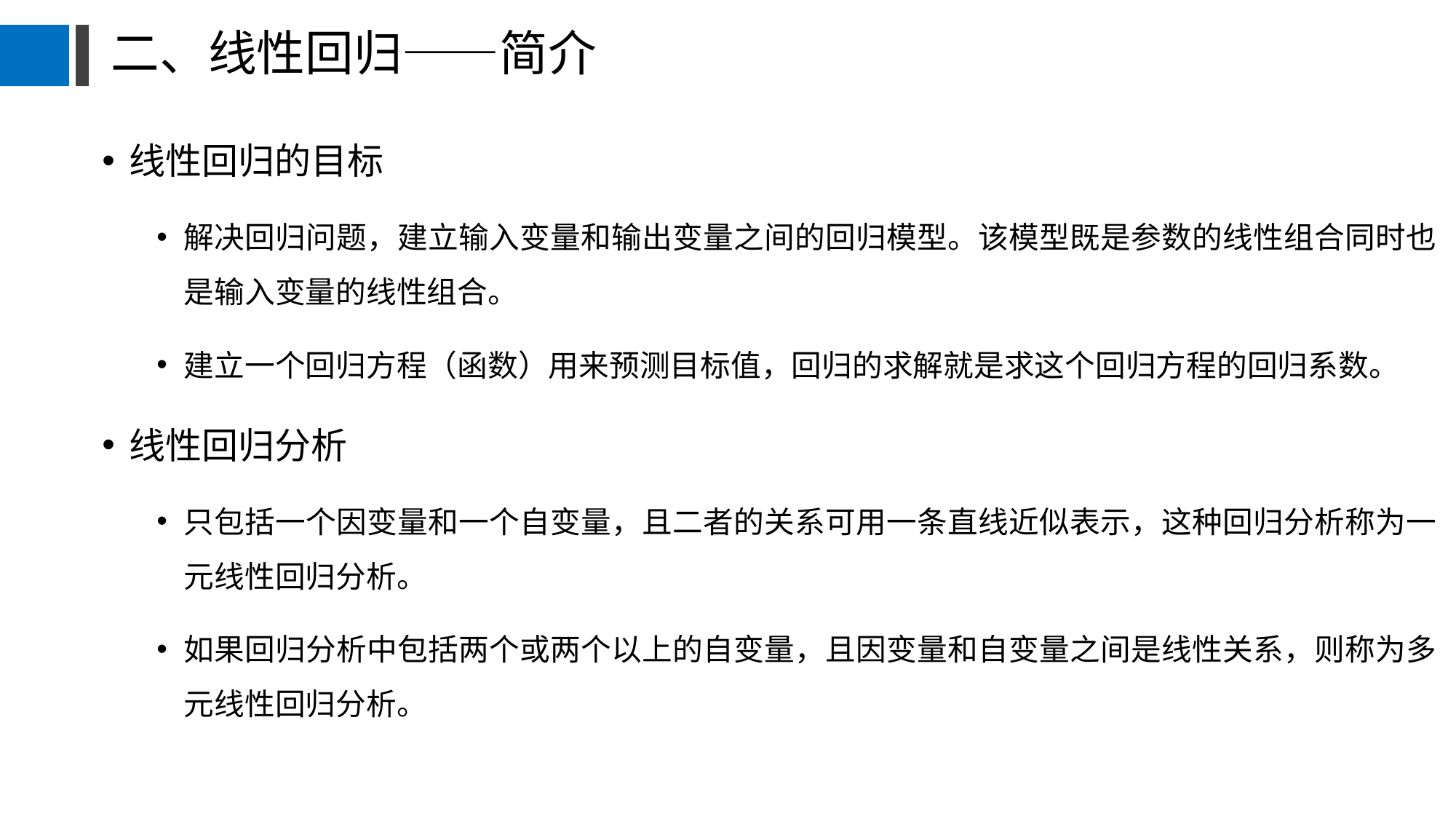

# 二、线性回归——简介
线性回归的目标
解决回归问题，建立输入变量和输出变量之间的回归模型。该模型既是参数的线性组合同时也是输入变量的线性组合。
建立一个回归方程（函数）用来预测目标值，回归的求解就是求这个回归方程的回归系数。
线性回归分析
只包括一个因变量和一个自变量，且二者的关系可用一条直线近似表示，这种回归分析称为一元线性回归分析。
如果回归分析中包括两个或两个以上的自变量，且因变量和自变量之间是线性关系，则称为多元线性回归分析。